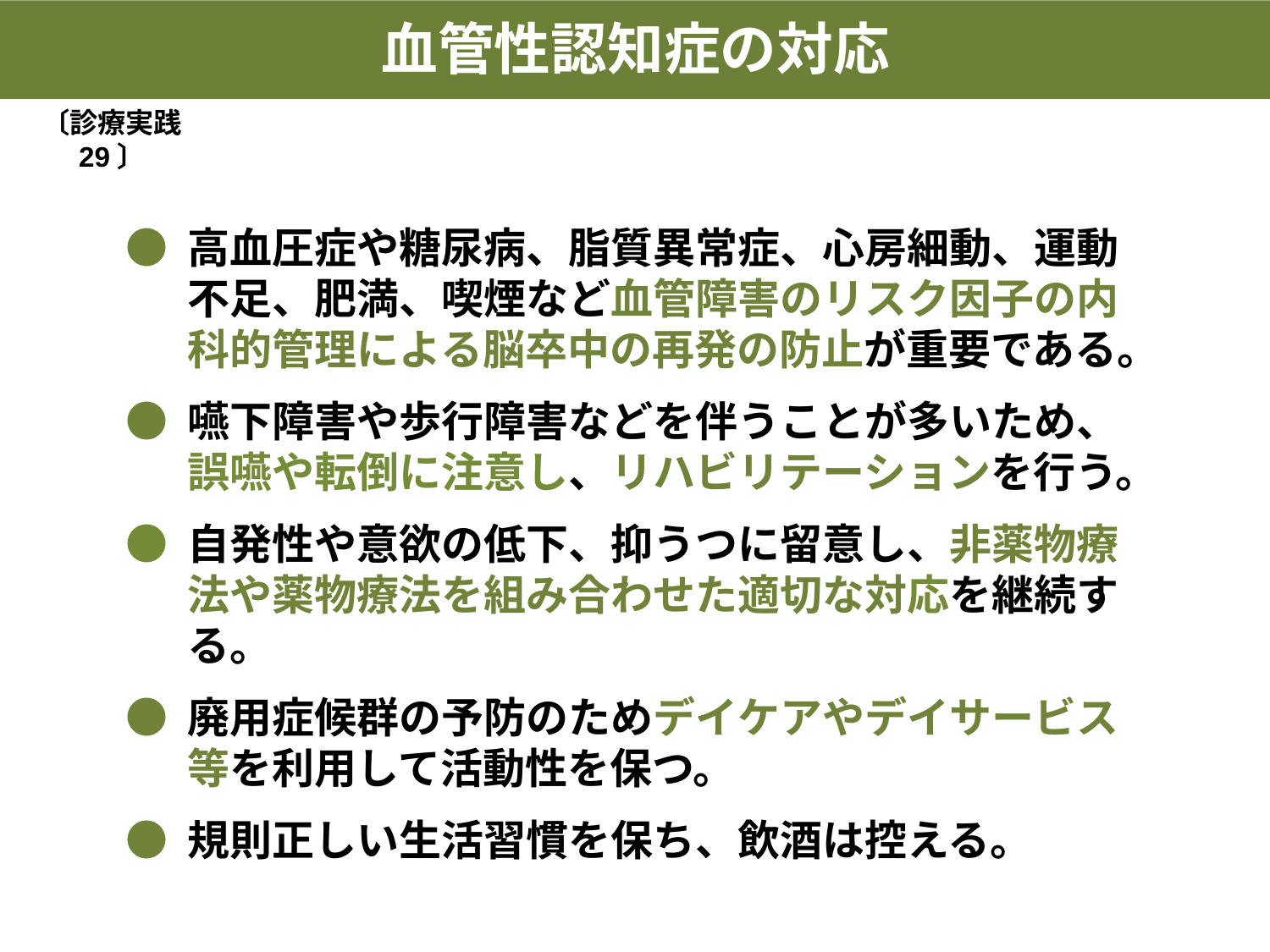

血管性認知症の対応
〔診療実践 29〕
● 高血圧症や糖尿病、脂質異常症、心房細動、運動不足、肥満、喫煙など血管障害のリスク因子の内科的管理による脳卒中の再発の防止が重要である。
● 嚥下障害や歩行障害などを伴うことが多いため、誤嚥や転倒に注意し、リハビリテーションを行う。
● 自発性や意欲の低下、抑うつに留意し、非薬物療法や薬物療法を組み合わせた適切な対応を継続する。
● 廃用症候群の予防のためデイケアやデイサービス等を利用して活動性を保つ。
● 規則正しい生活習慣を保ち、飲酒は控える。